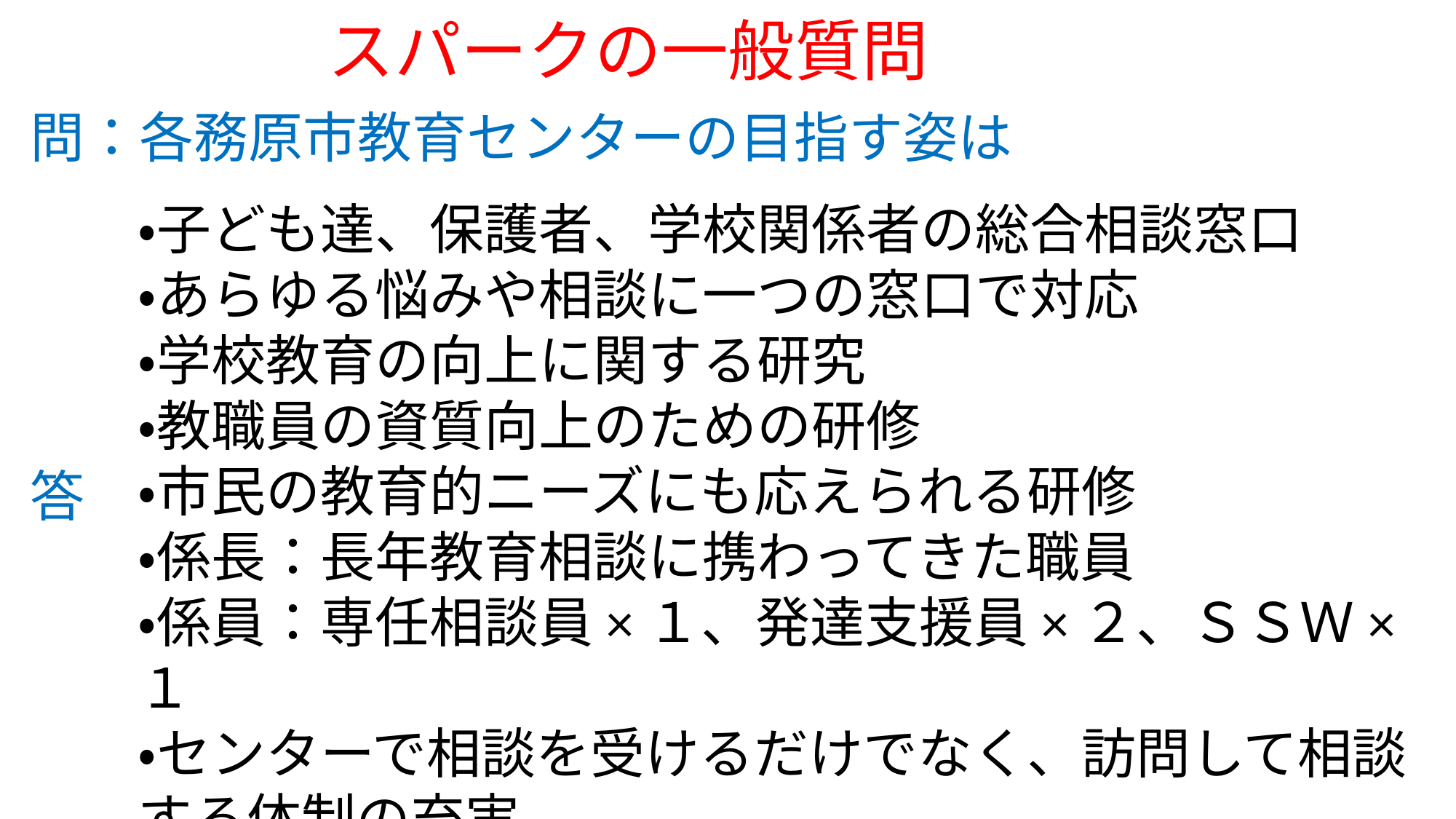

スパークの一般質問
問：各務原市教育センターの目指す姿は
・子ども達、保護者、学校関係者の総合相談窓口
・あらゆる悩みや相談に一つの窓口で対応
・学校教育の向上に関する研究
・教職員の資質向上のための研修
・市民の教育的ニーズにも応えられる研修
・係長：長年教育相談に携わってきた職員
・係員：専任相談員×１、発達支援員×２、ＳＳＷ×１
・センターで相談を受けるだけでなく、訪問して相談する体制の充実
答